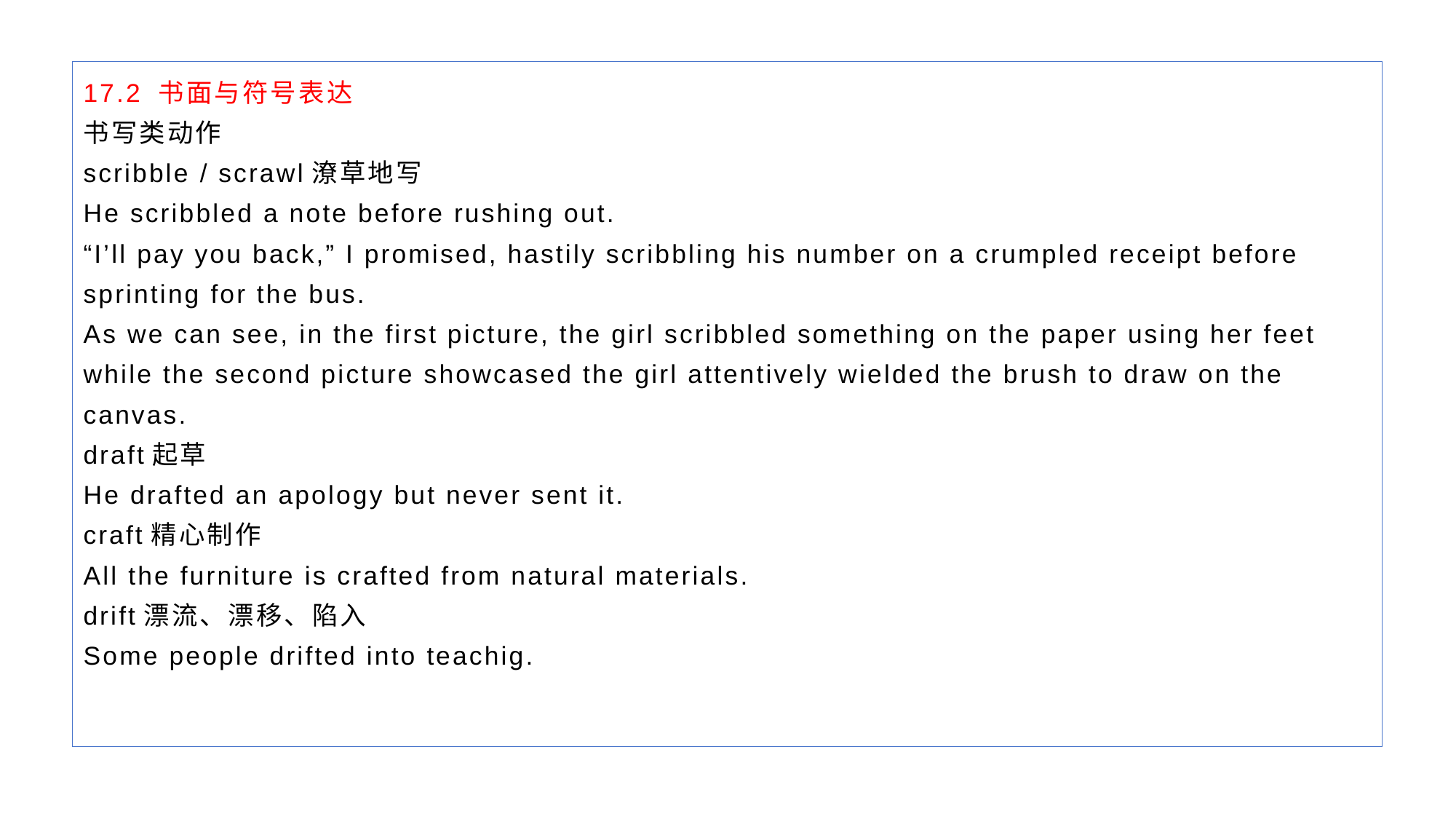

17.2 书面与符号表达
书写类动作
scribble / scrawl潦草地写
He scribbled a note before rushing out.
“I’ll pay you back,” I promised, hastily scribbling his number on a crumpled receipt before sprinting for the bus.
As we can see, in the first picture, the girl scribbled something on the paper using her feet while the second picture showcased the girl attentively wielded the brush to draw on the canvas.
draft起草
He drafted an apology but never sent it.
craft精心制作
All the furniture is crafted from natural materials.
drift漂流、漂移、陷入
Some people drifted into teachig.